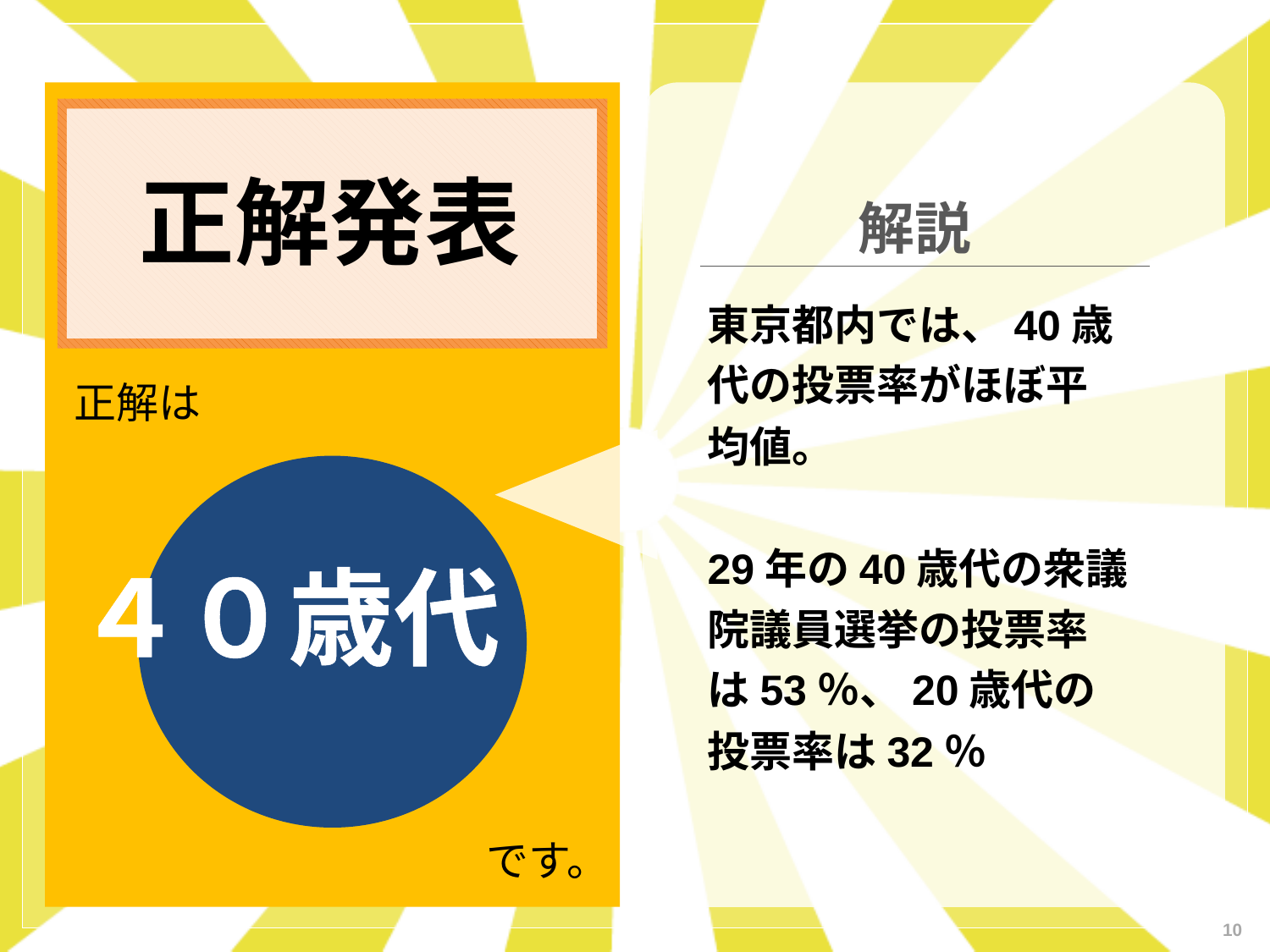

正解発表
解説
東京都内では、40歳代の投票率がほぼ平均値。

29年の40歳代の衆議院議員選挙の投票率は53％、20歳代の投票率は32％
正解は

４０歳代
です。
10